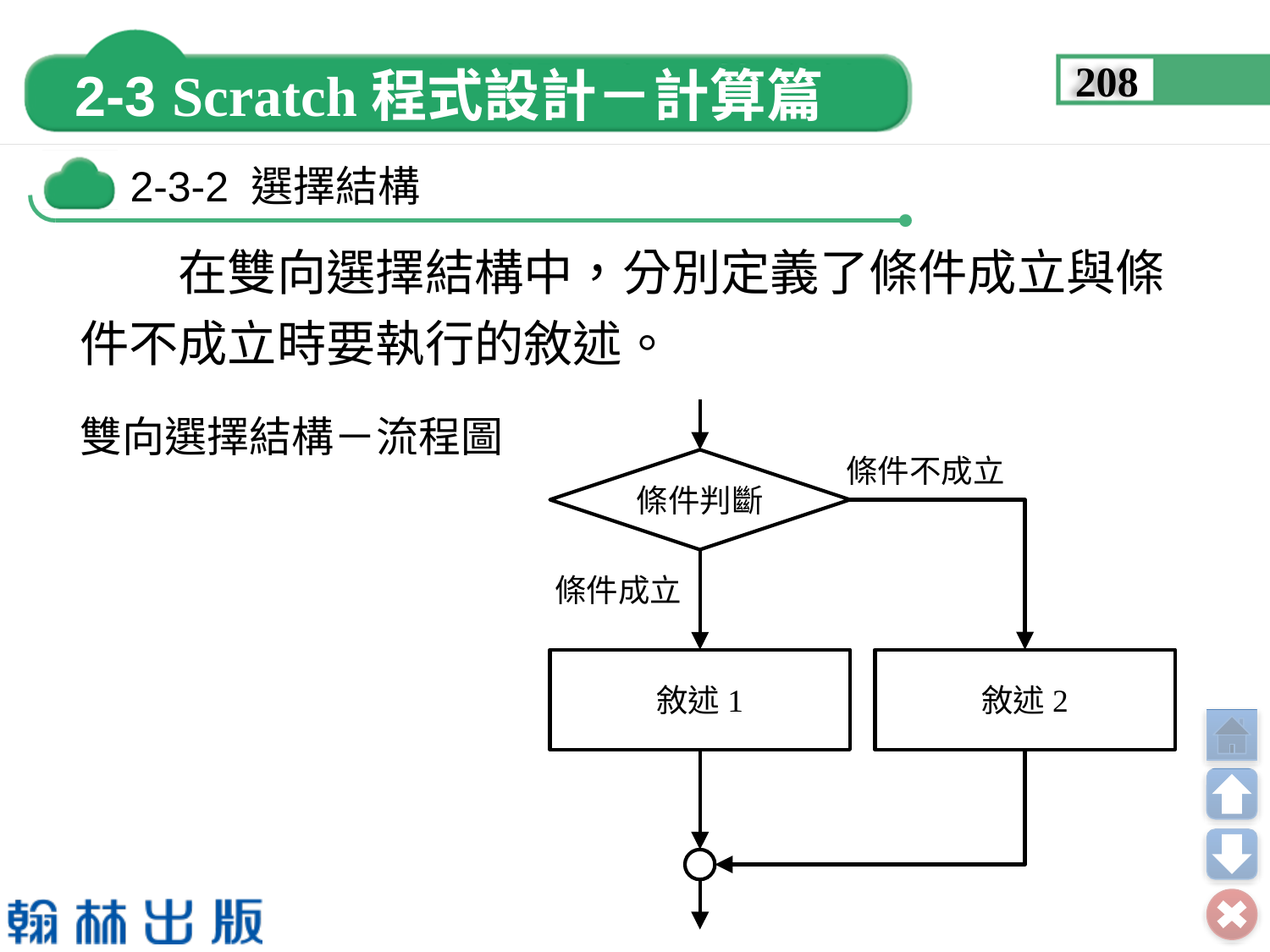

208
　　在雙向選擇結構中，分別定義了條件成立與條件不成立時要執行的敘述。
雙向選擇結構－流程圖
條件不成立
條件判斷

條件成立
敘述1
敘述2